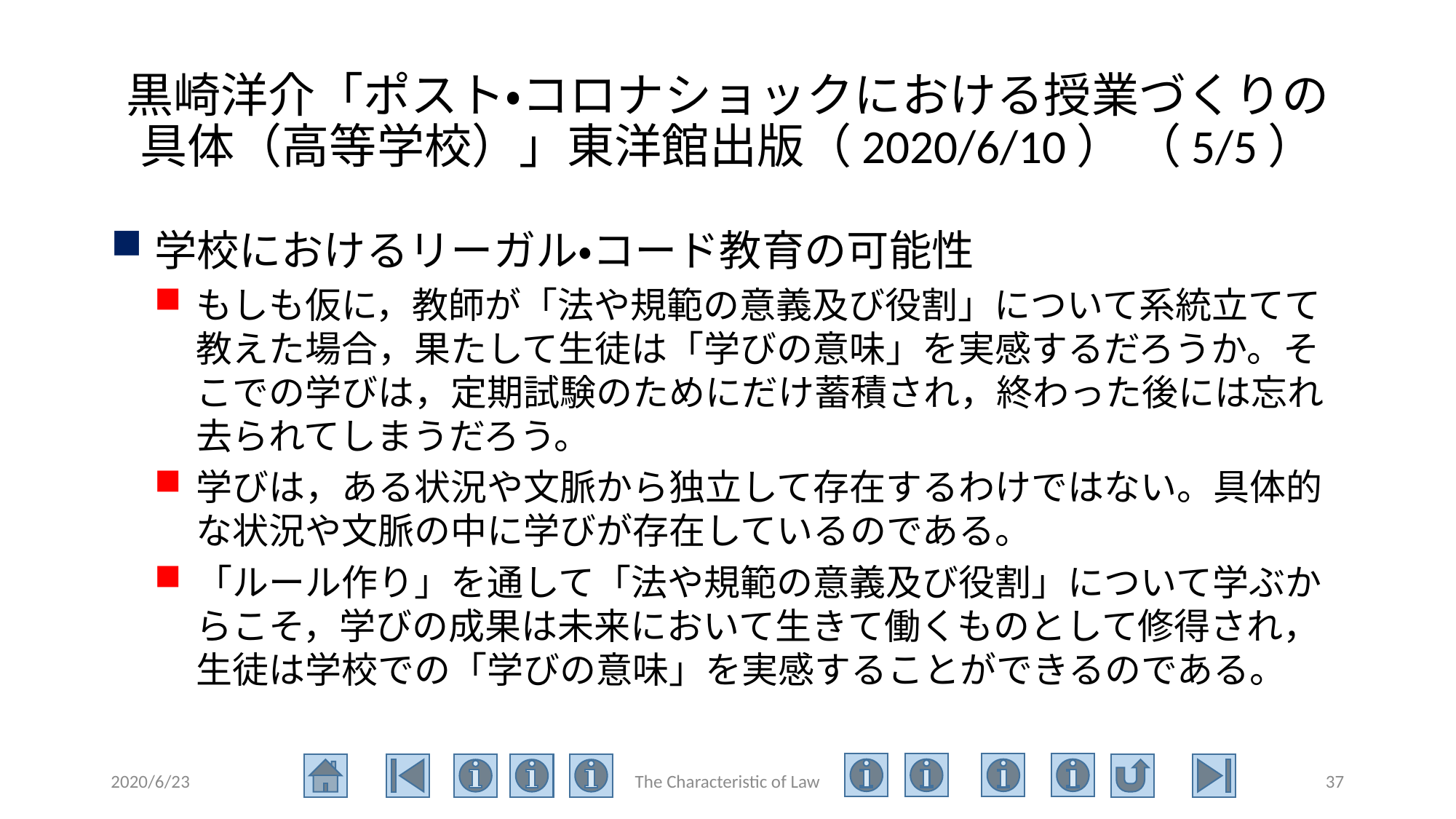

# 黒崎洋介「ポスト・コロナショックにおける授業づくりの具体（高等学校）」東洋館出版（2020/6/10） （5/5）
学校におけるリーガル・コード教育の可能性
もしも仮に，教師が「法や規範の意義及び役割」について系統立てて教えた場合，果たして生徒は「学びの意味」を実感するだろうか。そこでの学びは，定期試験のためにだけ蓄積され，終わった後には忘れ去られてしまうだろう。
学びは，ある状況や文脈から独立して存在するわけではない。具体的な状況や文脈の中に学びが存在しているのである。
「ルール作り」を通して「法や規範の意義及び役割」について学ぶからこそ，学びの成果は未来において生きて働くものとして修得され，生徒は学校での「学びの意味」を実感することができるのである。
2020/6/23
The Characteristic of Law
37